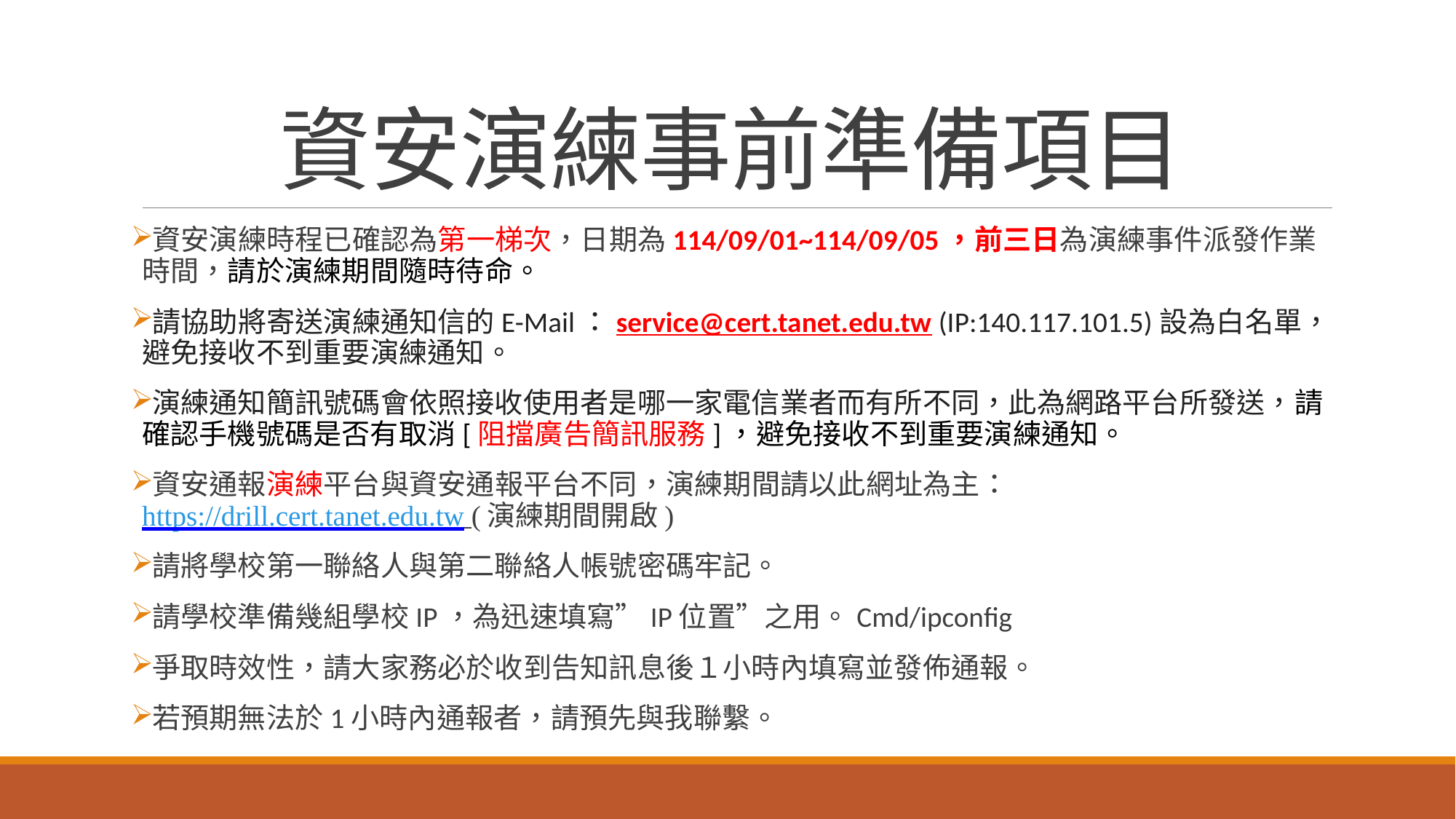

# 資安演練事前準備項目
資安演練時程已確認為第一梯次，日期為114/09/01~114/09/05，前三日為演練事件派發作業時間，請於演練期間隨時待命。
請協助將寄送演練通知信的E-Mail：service@cert.tanet.edu.tw (IP:140.117.101.5)設為白名單，避免接收不到重要演練通知。
演練通知簡訊號碼會依照接收使用者是哪一家電信業者而有所不同，此為網路平台所發送，請確認手機號碼是否有取消[阻擋廣告簡訊服務]，避免接收不到重要演練通知。
資安通報演練平台與資安通報平台不同，演練期間請以此網址為主：https://drill.cert.tanet.edu.tw (演練期間開啟)
請將學校第一聯絡人與第二聯絡人帳號密碼牢記。
請學校準備幾組學校IP，為迅速填寫”IP位置”之用。Cmd/ipconfig
爭取時效性，請大家務必於收到告知訊息後１小時內填寫並發佈通報。
若預期無法於1小時內通報者，請預先與我聯繫。